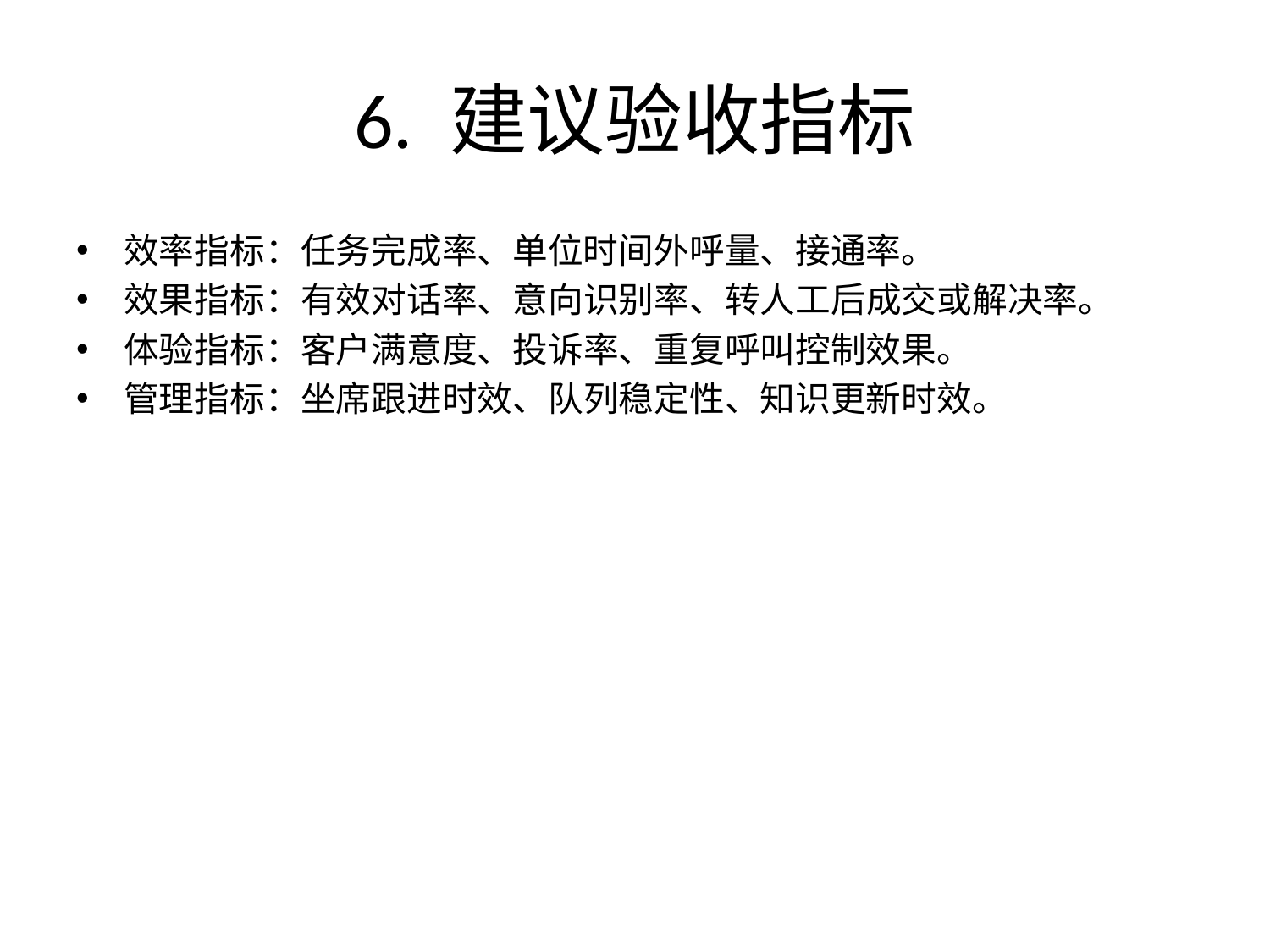

# 6. 建议验收指标
效率指标：任务完成率、单位时间外呼量、接通率。
效果指标：有效对话率、意向识别率、转人工后成交或解决率。
体验指标：客户满意度、投诉率、重复呼叫控制效果。
管理指标：坐席跟进时效、队列稳定性、知识更新时效。